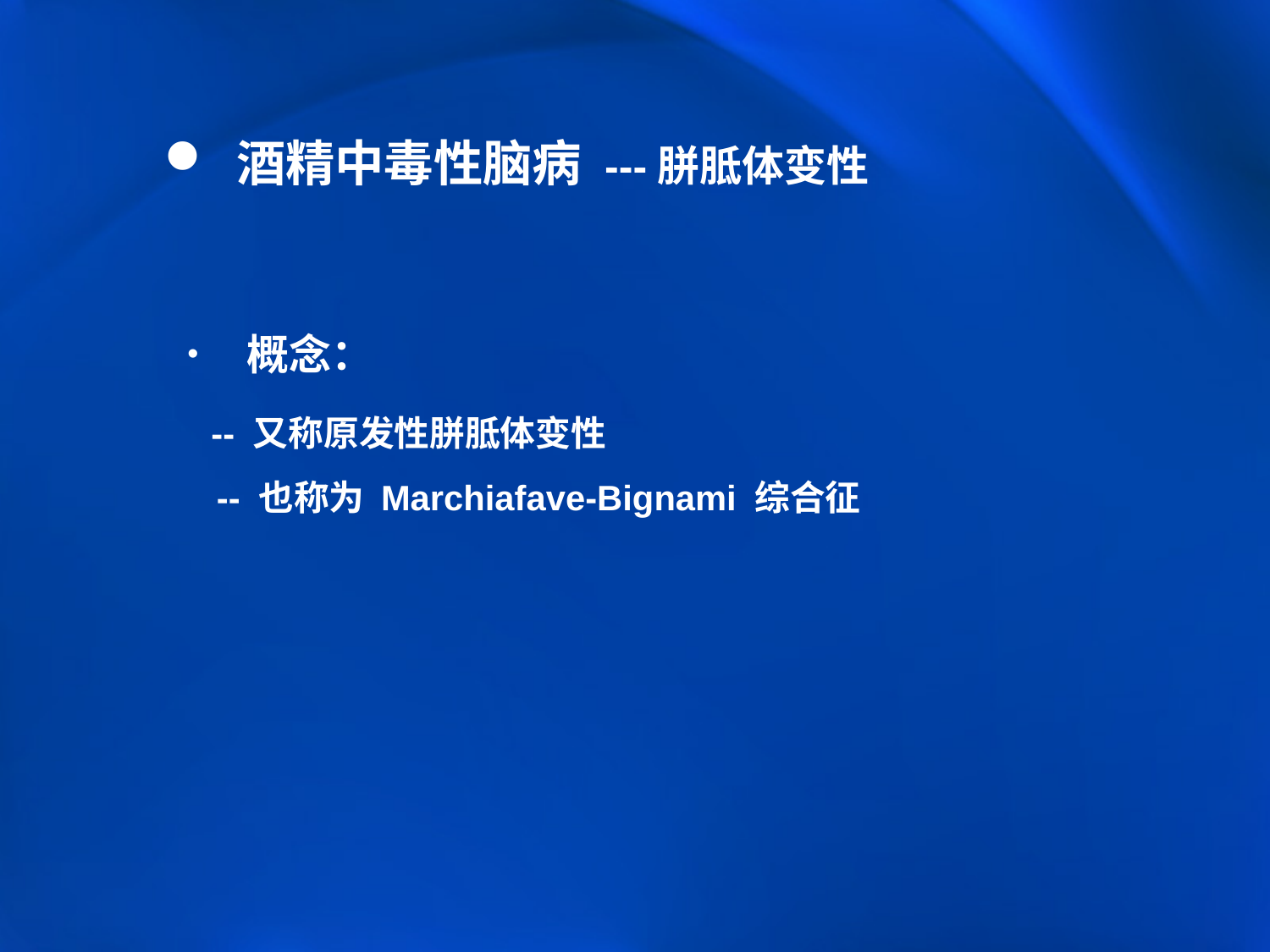

酒精中毒性脑病 ---胼胝体变性
   概念：
  -- 又称原发性胼胝体变性
   -- 也称为 Marchiafave-Bignami 综合征